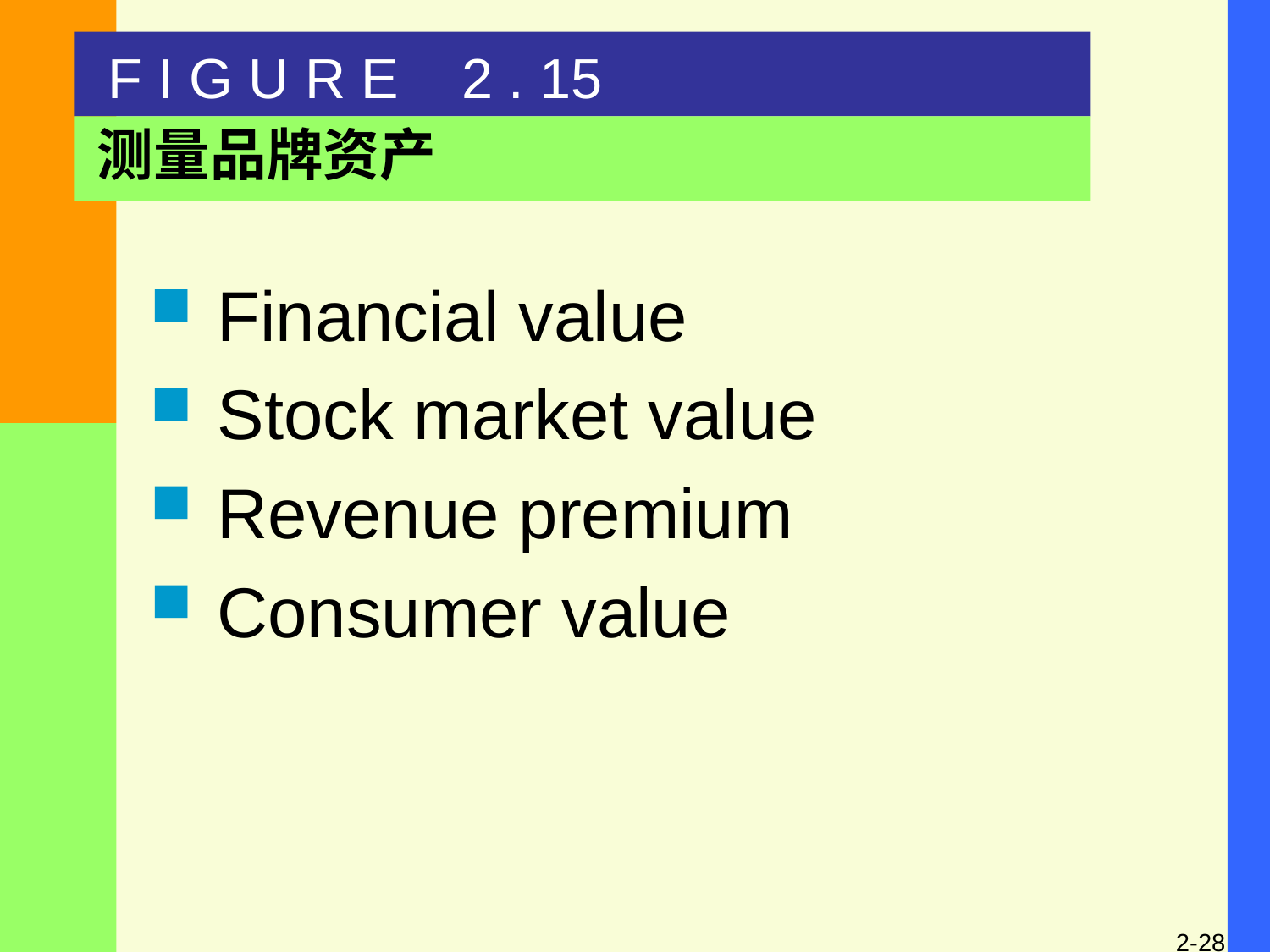

F I G U R E    2 . 15

测量品牌资产
 Financial value
 Stock market value
 Revenue premium
 Consumer value

2-28